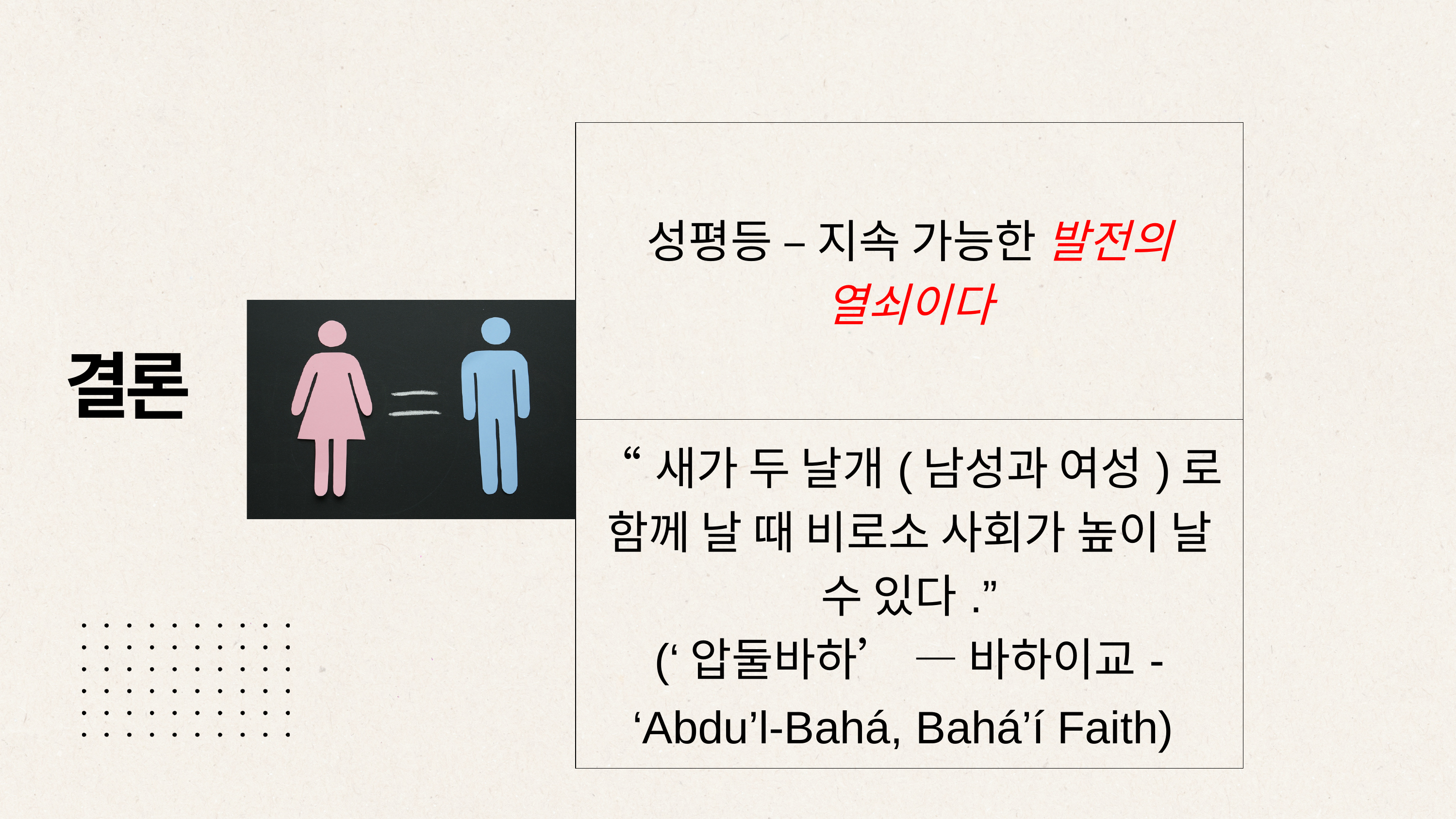

| 성평등 – 지속 가능한 발전의 열쇠이다 |
| --- |
| “새가 두 날개(남성과 여성)로 함께 날 때 비로소 사회가 높이 날 수 있다.” (‘압둘바하’ — 바하이교- ‘Abdu’l-Bahá, Bahá’í Faith) |

결론